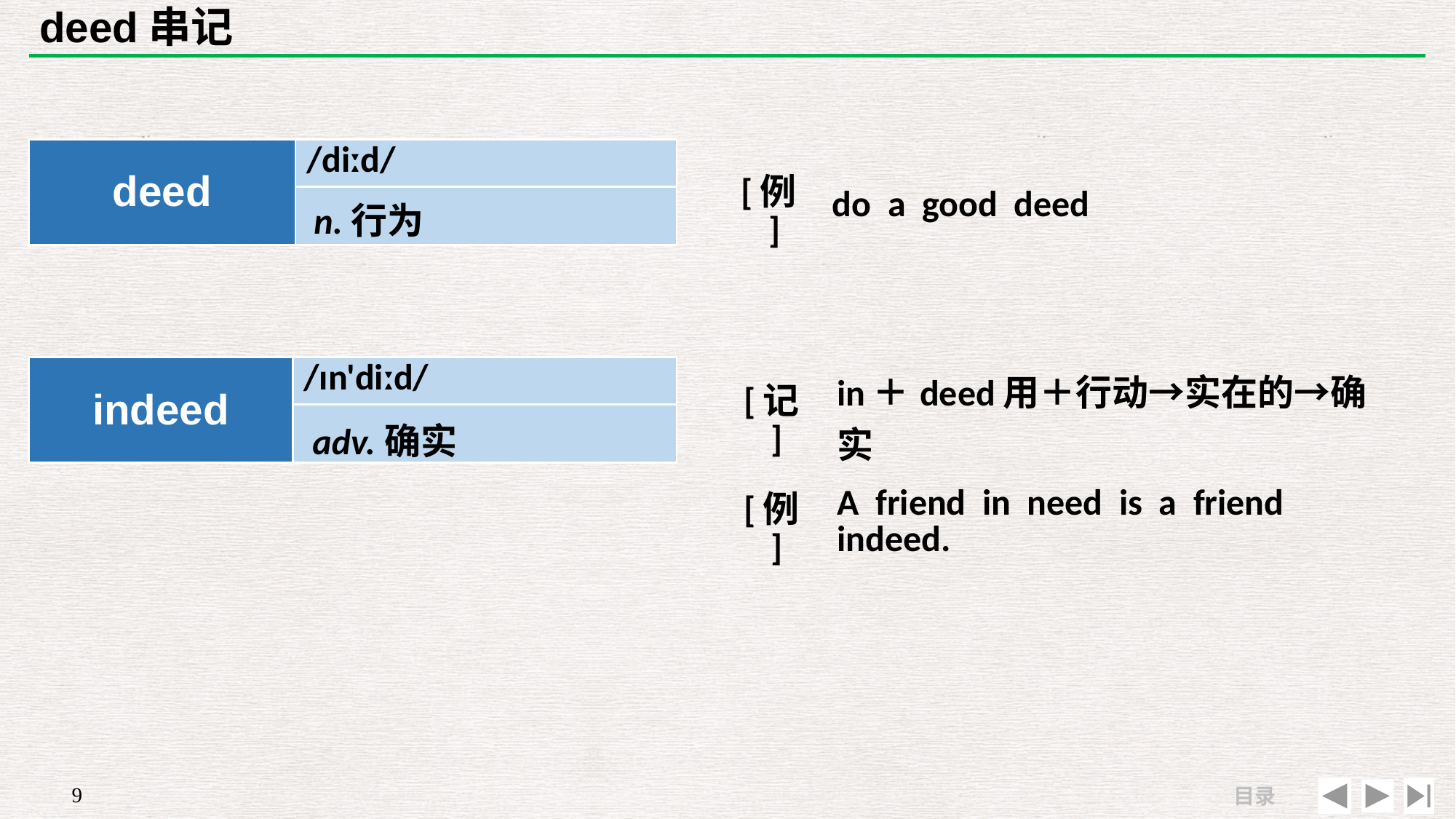

# deed串记

|  |  |
| --- | --- |
| [例] | do a good deed |
| deed | /diːd/ |
| --- | --- |
|  |  |
n.行为
| indeed | /ɪn'diːd/ |
| --- | --- |
|  |  |
| [记] | in＋deed用＋行动→实在的→确实 |
| --- | --- |
| [例] | A friend in need is a friend indeed. |
adv.确实